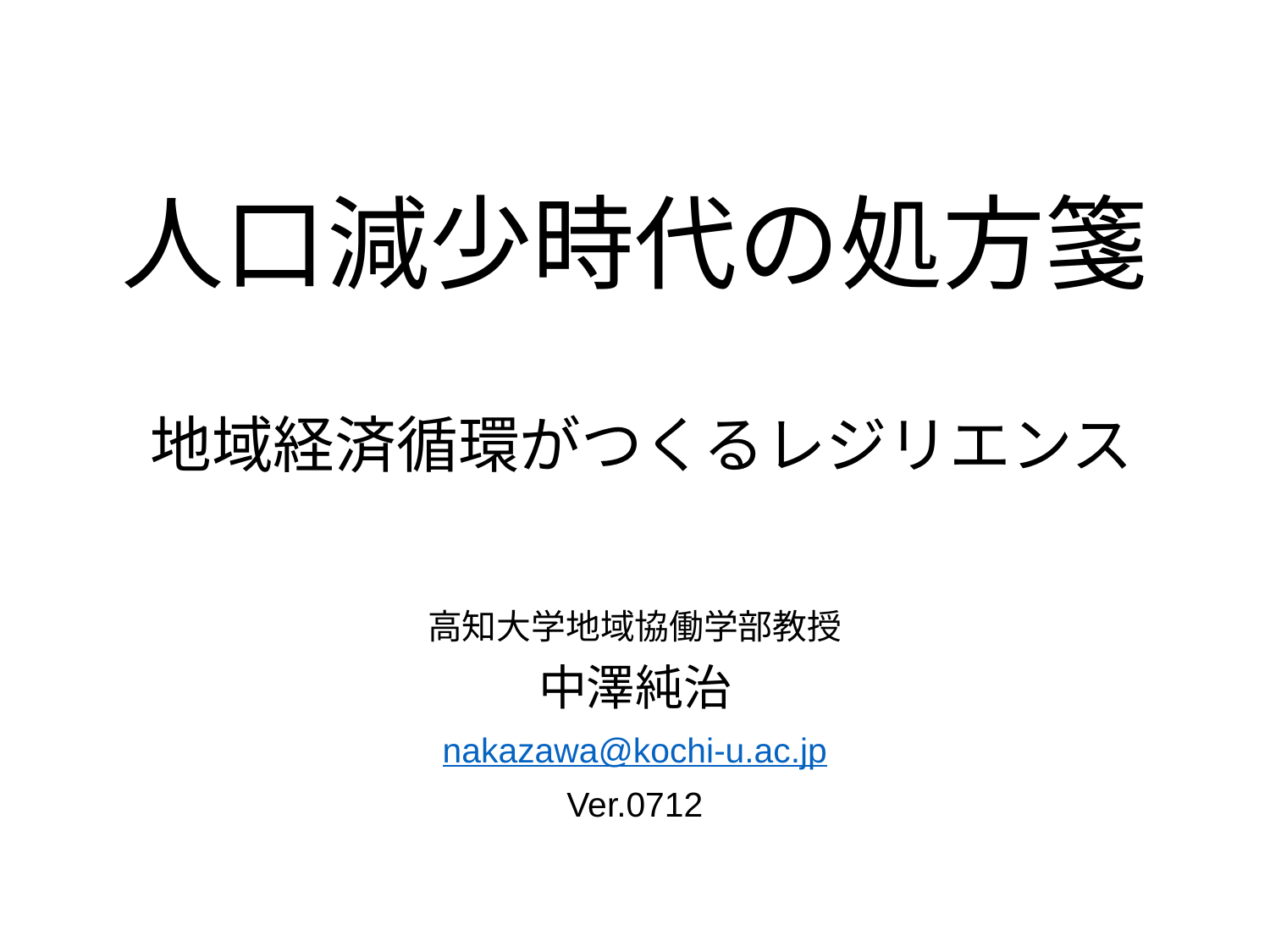

# 人口減少時代の処方箋 地域経済循環がつくるレジリエンス
高知大学地域協働学部教授
中澤純治
nakazawa@kochi-u.ac.jp
Ver.0712